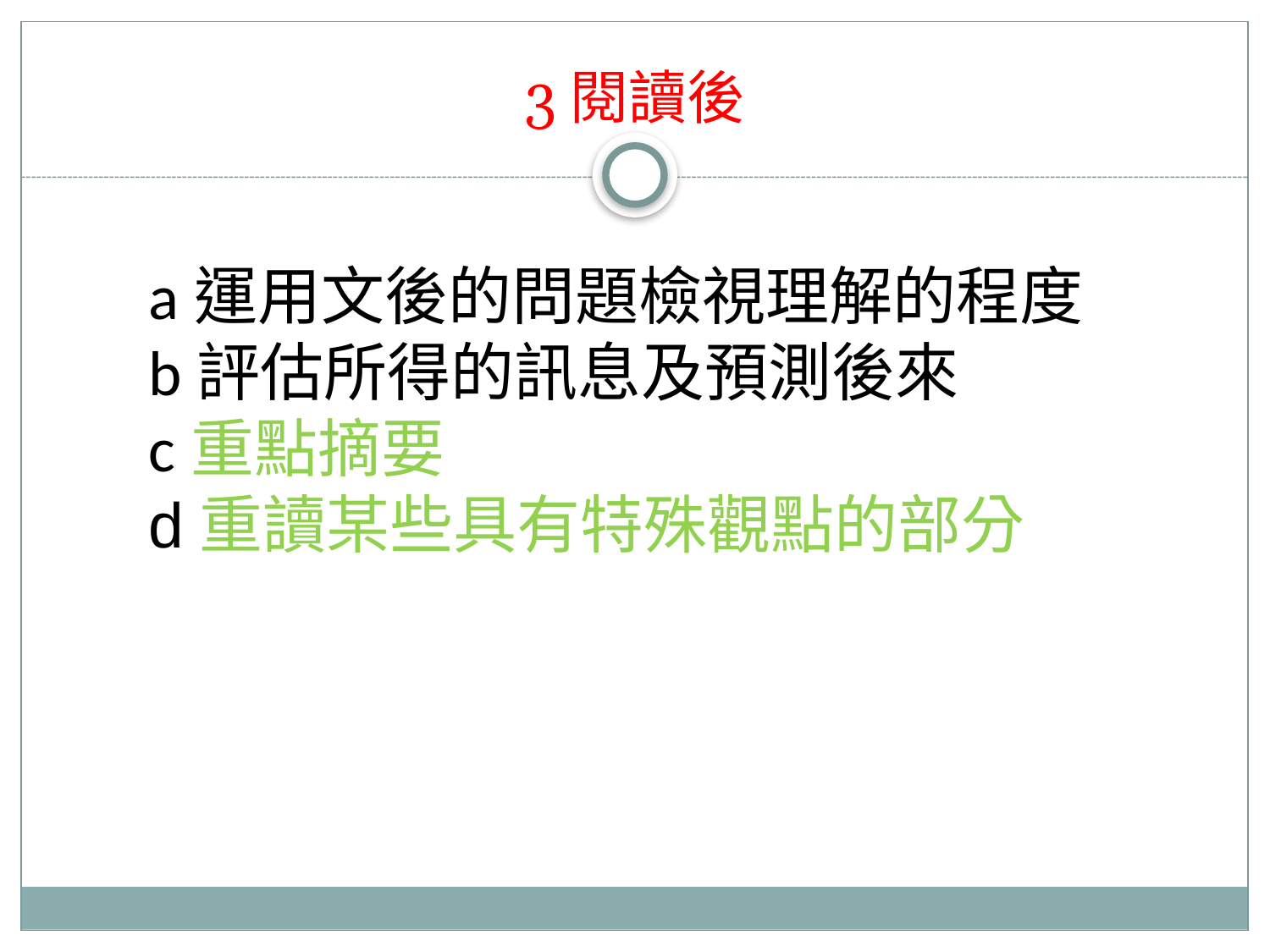

# 3閱讀後
a運用文後的問題檢視理解的程度
b評估所得的訊息及預測後來
c重點摘要
d重讀某些具有特殊觀點的部分